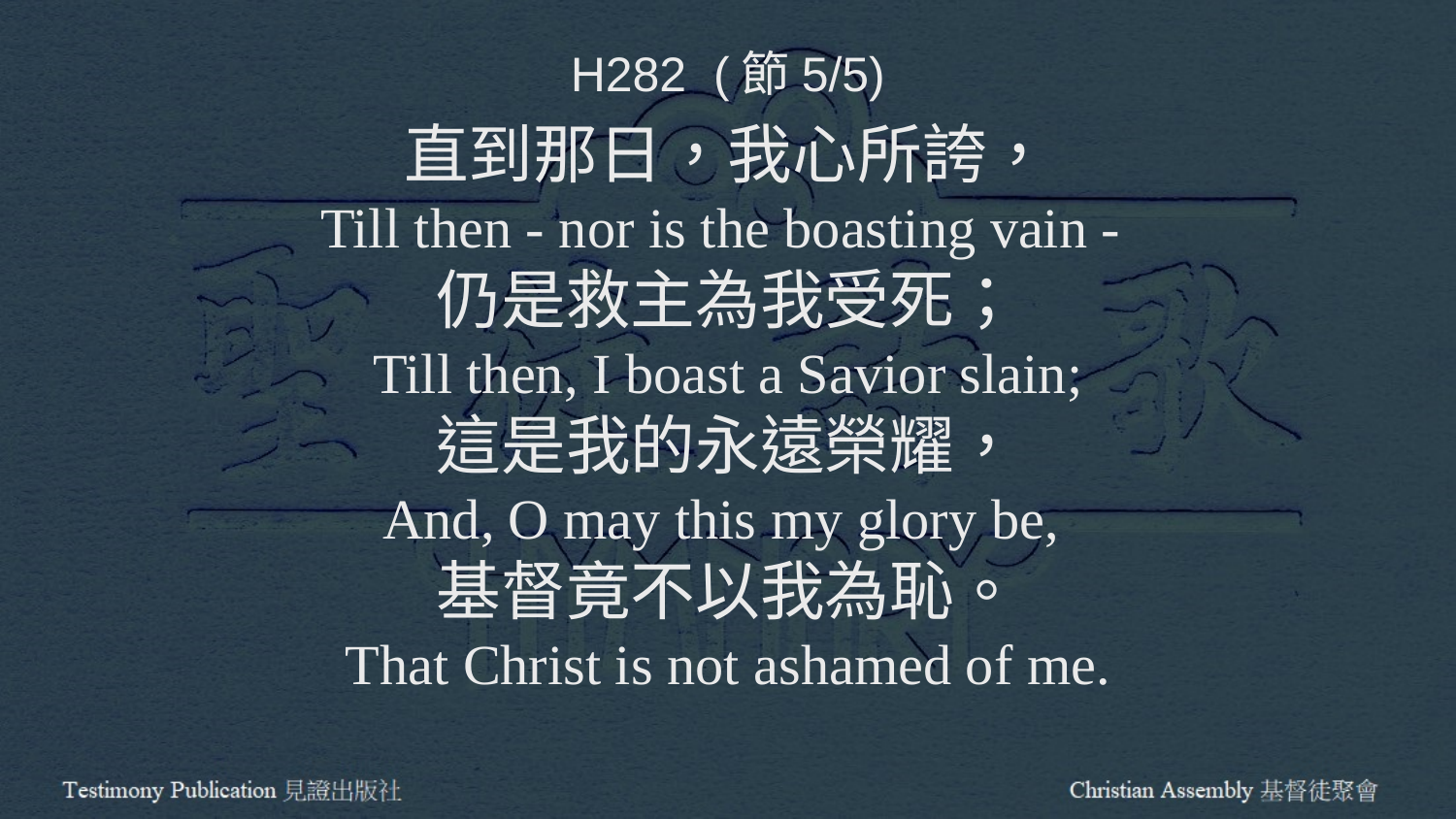

H282  (節5/5)
直到那日，我心所誇，
Till then - nor is the boasting vain -
仍是救主為我受死；
Till then, I boast a Savior slain;
這是我的永遠榮耀，
And, O may this my glory be,
基督竟不以我為恥。
That Christ is not ashamed of me.